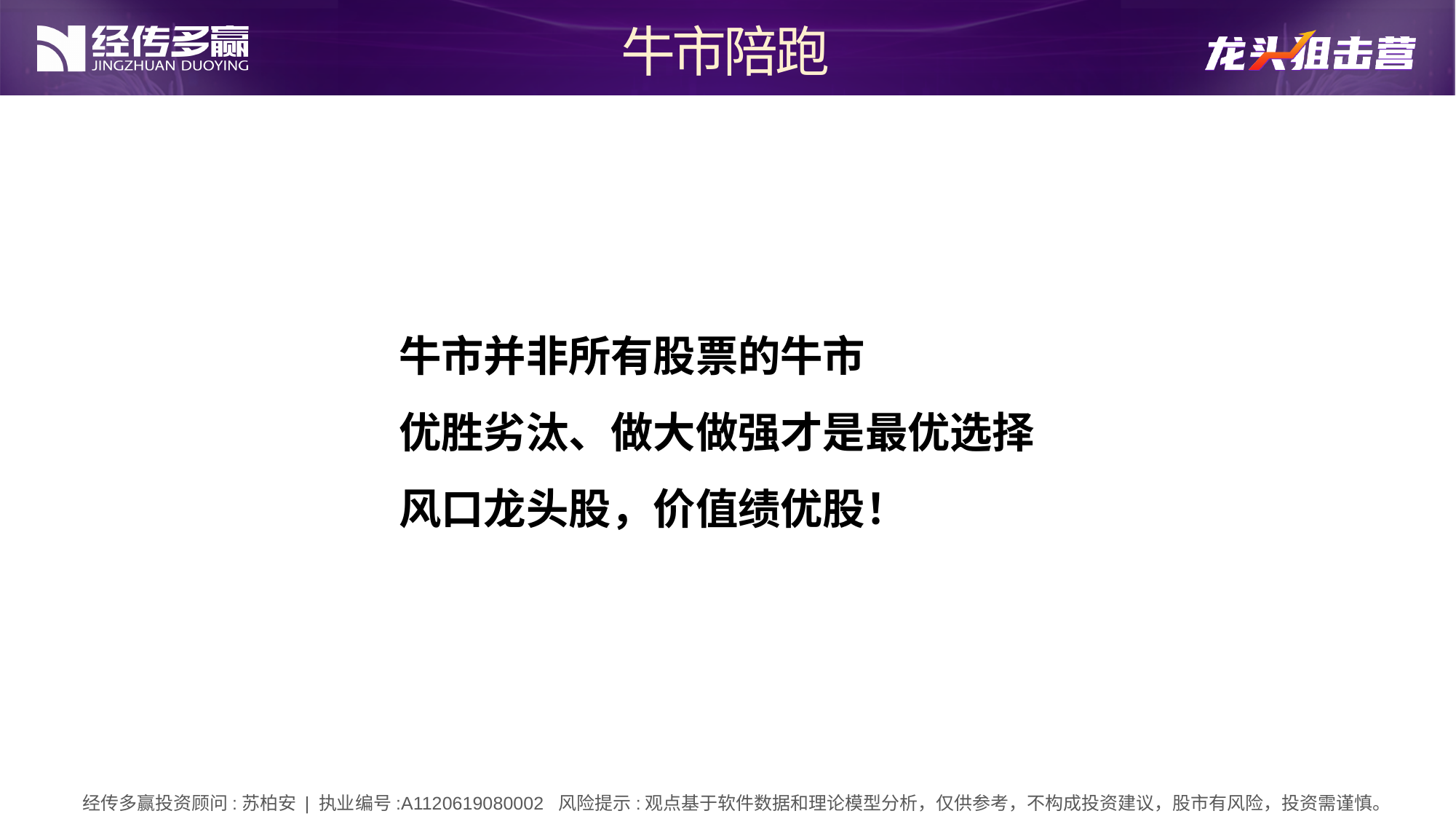

牛市陪跑
牛市并非所有股票的牛市
优胜劣汰、做大做强才是最优选择
风口龙头股，价值绩优股！